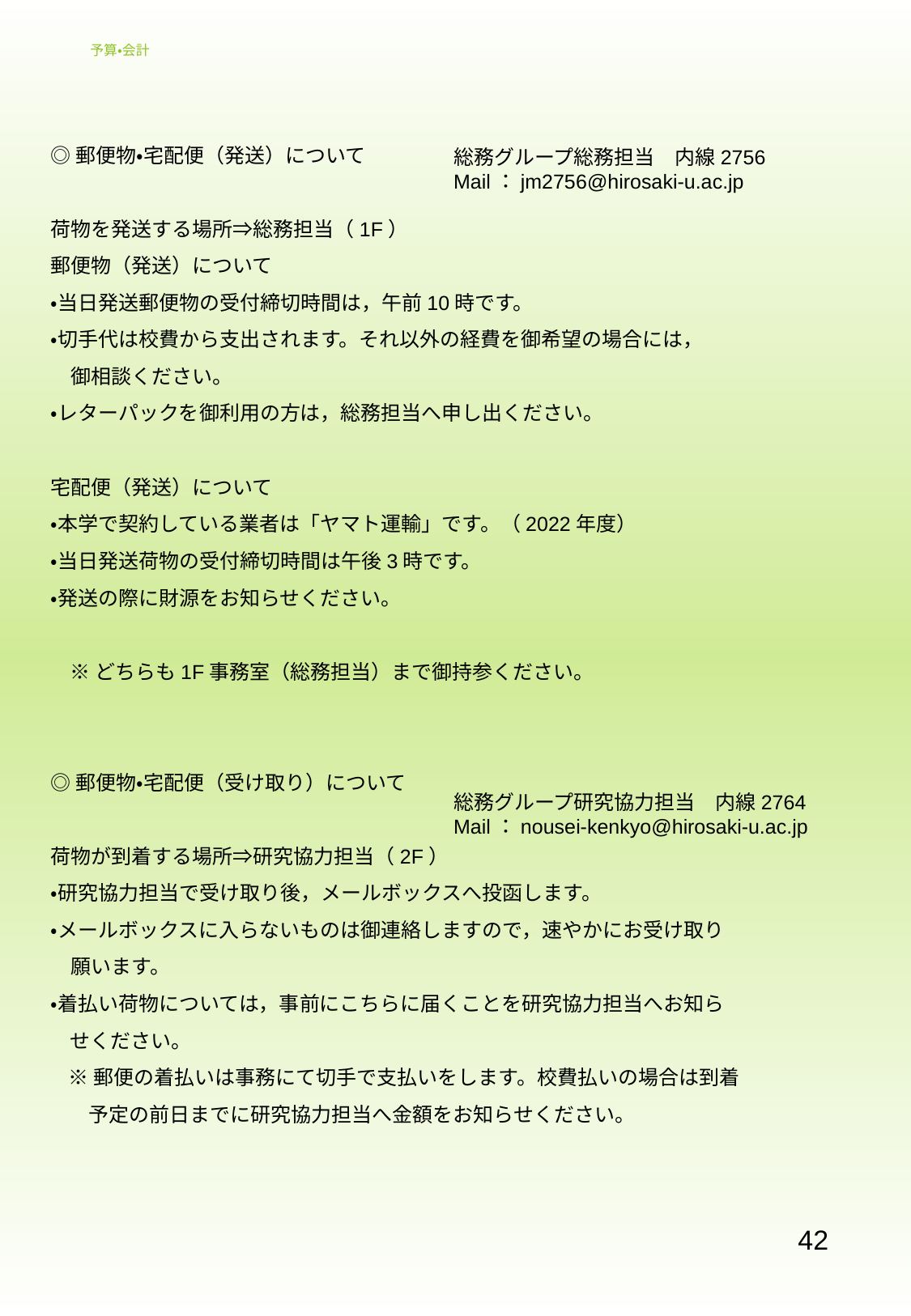

# 予算・会計

◎郵便物・宅配便（発送）について

荷物を発送する場所⇒総務担当（1F）
郵便物（発送）について
・当日発送郵便物の受付締切時間は，午前10時です。
・切手代は校費から支出されます。それ以外の経費を御希望の場合には，
　御相談ください。
・レターパックを御利用の方は，総務担当へ申し出ください。

宅配便（発送）について
・本学で契約している業者は「ヤマト運輸」です。（2022年度）
・当日発送荷物の受付締切時間は午後3時です。
・発送の際に財源をお知らせください。

※どちらも1F事務室（総務担当）まで御持参ください。

◎郵便物・宅配便（受け取り）について

荷物が到着する場所⇒研究協力担当（2F）
・研究協力担当で受け取り後，メールボックスへ投函します。
・メールボックスに入らないものは御連絡しますので，速やかにお受け取り
　願います。
・着払い荷物については，事前にこちらに届くことを研究協力担当へお知ら
せください。
※郵便の着払いは事務にて切手で支払いをします。校費払いの場合は到着
　予定の前日までに研究協力担当へ金額をお知らせください。

総務グループ総務担当　内線2756
Mail：jm2756@hirosaki-u.ac.jp

総務グループ研究協力担当　内線2764
Mail：nousei-kenkyo@hirosaki-u.ac.jp

42